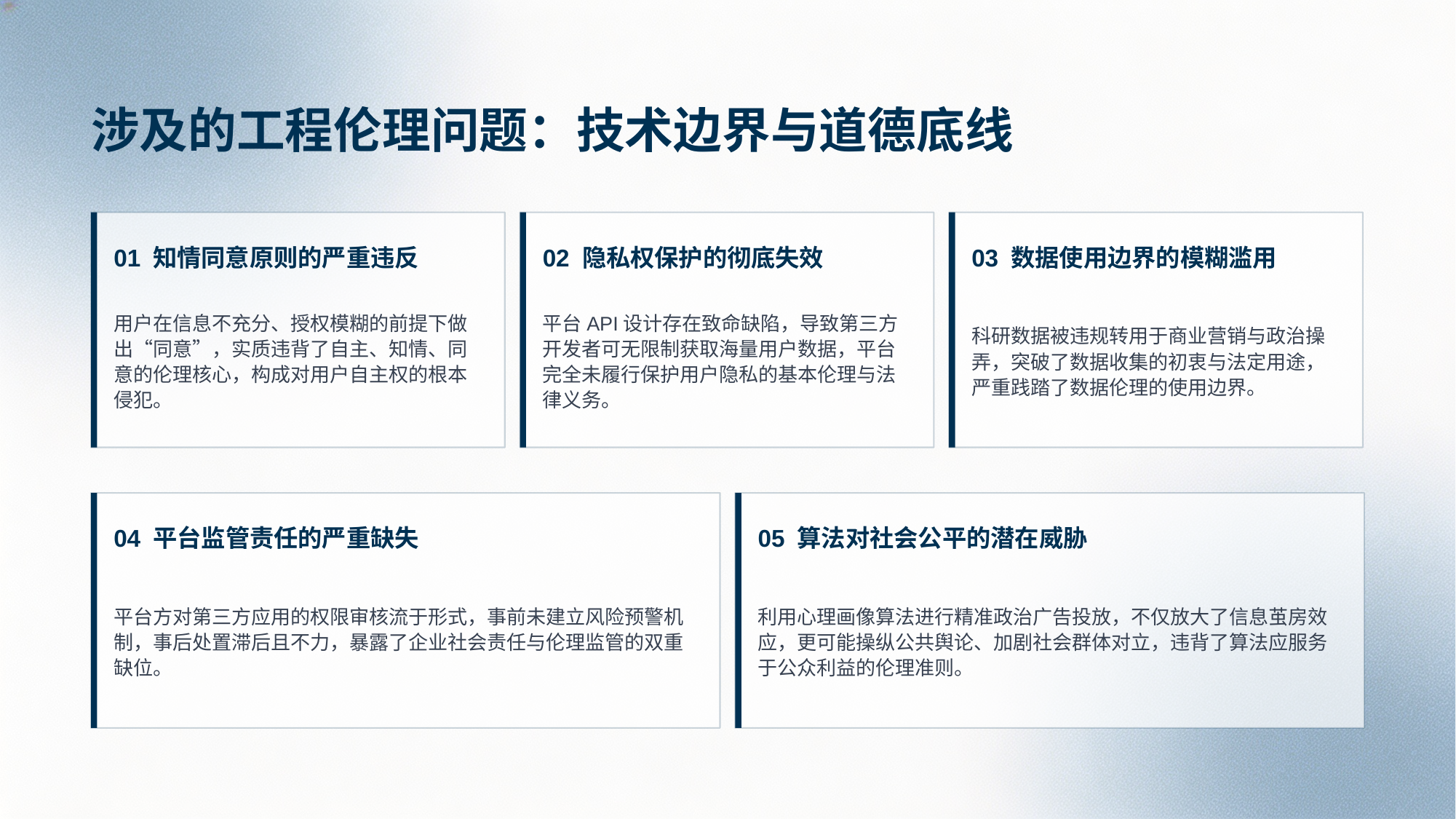

涉及的工程伦理问题：技术边界与道德底线

01 知情同意原则的严重违反
02 隐私权保护的彻底失效
03 数据使用边界的模糊滥用
用户在信息不充分、授权模糊的前提下做出“同意”，实质违背了自主、知情、同意的伦理核心，构成对用户自主权的根本侵犯。
平台API设计存在致命缺陷，导致第三方开发者可无限制获取海量用户数据，平台完全未履行保护用户隐私的基本伦理与法律义务。
科研数据被违规转用于商业营销与政治操弄，突破了数据收集的初衷与法定用途，严重践踏了数据伦理的使用边界。

04 平台监管责任的严重缺失
05 算法对社会公平的潜在威胁
平台方对第三方应用的权限审核流于形式，事前未建立风险预警机制，事后处置滞后且不力，暴露了企业社会责任与伦理监管的双重缺位。
利用心理画像算法进行精准政治广告投放，不仅放大了信息茧房效应，更可能操纵公共舆论、加剧社会群体对立，违背了算法应服务于公众利益的伦理准则。